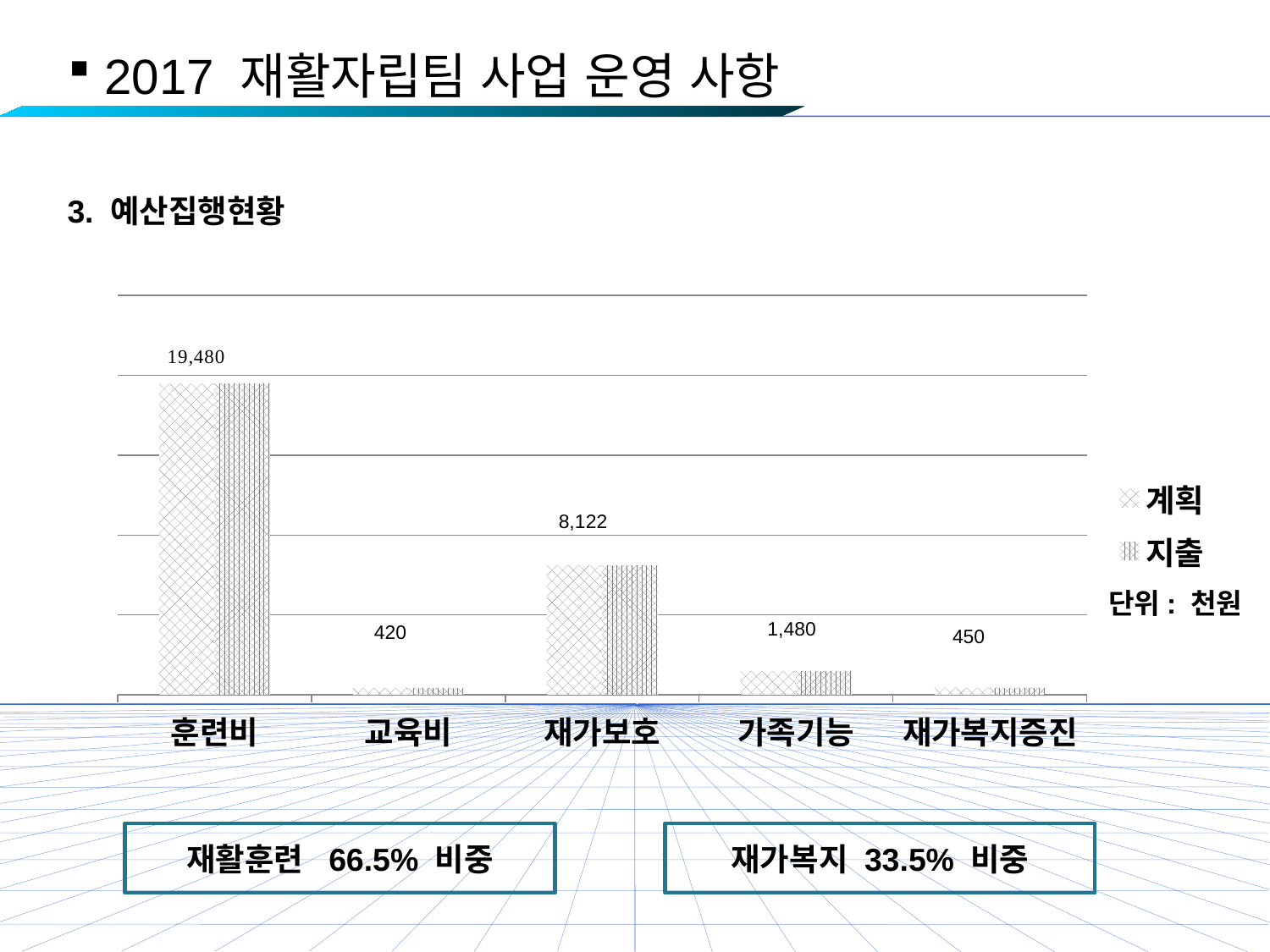

2017 재활자립팀 사업 운영 사항

3. 예산집행현황

### Chart

| Category | 계획 | 지출 |
|---|---|---|
| 훈련비 | 19480.0 | 19480.0 |
| 교육비 | 420.0 | 420.0 |
| 재가보호 | 8122.0 | 8122.0 |
| 가족기능 | 1480.0 | 1480.0 |
| 재가복지증진 | 450.0 | 450.0 |
8,122
단위: 천원
1,480
420
450
재활훈련  66.5% 비중
재가복지 33.5% 비중